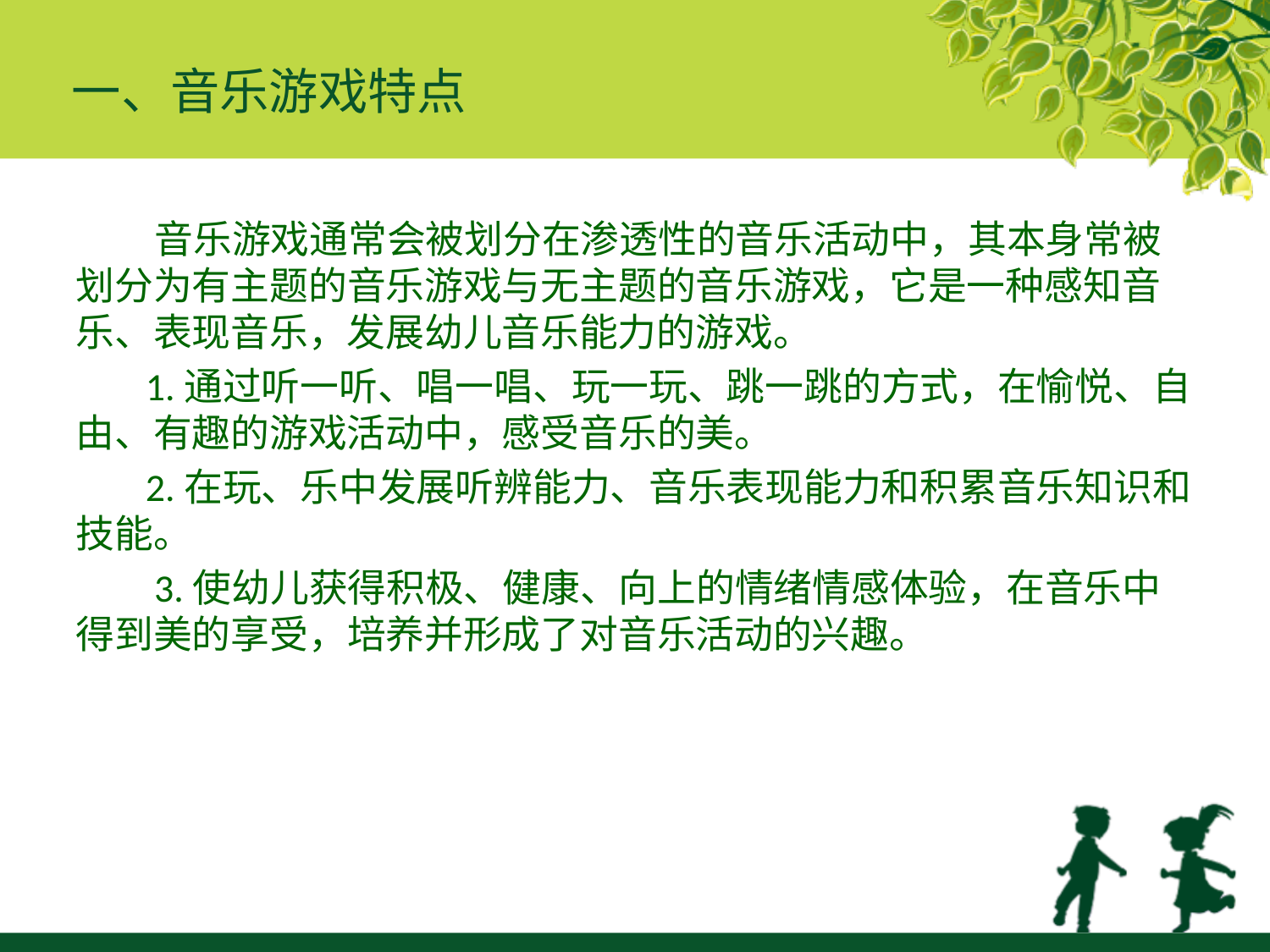

# 一、音乐游戏特点
        音乐游戏通常会被划分在渗透性的音乐活动中，其本身常被划分为有主题的音乐游戏与无主题的音乐游戏，它是一种感知音乐、表现音乐，发展幼儿音乐能力的游戏。
        1.通过听一听、唱一唱、玩一玩、跳一跳的方式，在愉悦、自由、有趣的游戏活动中，感受音乐的美。
        2.在玩、乐中发展听辨能力、音乐表现能力和积累音乐知识和技能。
         3.使幼儿获得积极、健康、向上的情绪情感体验，在音乐中得到美的享受，培养并形成了对音乐活动的兴趣。